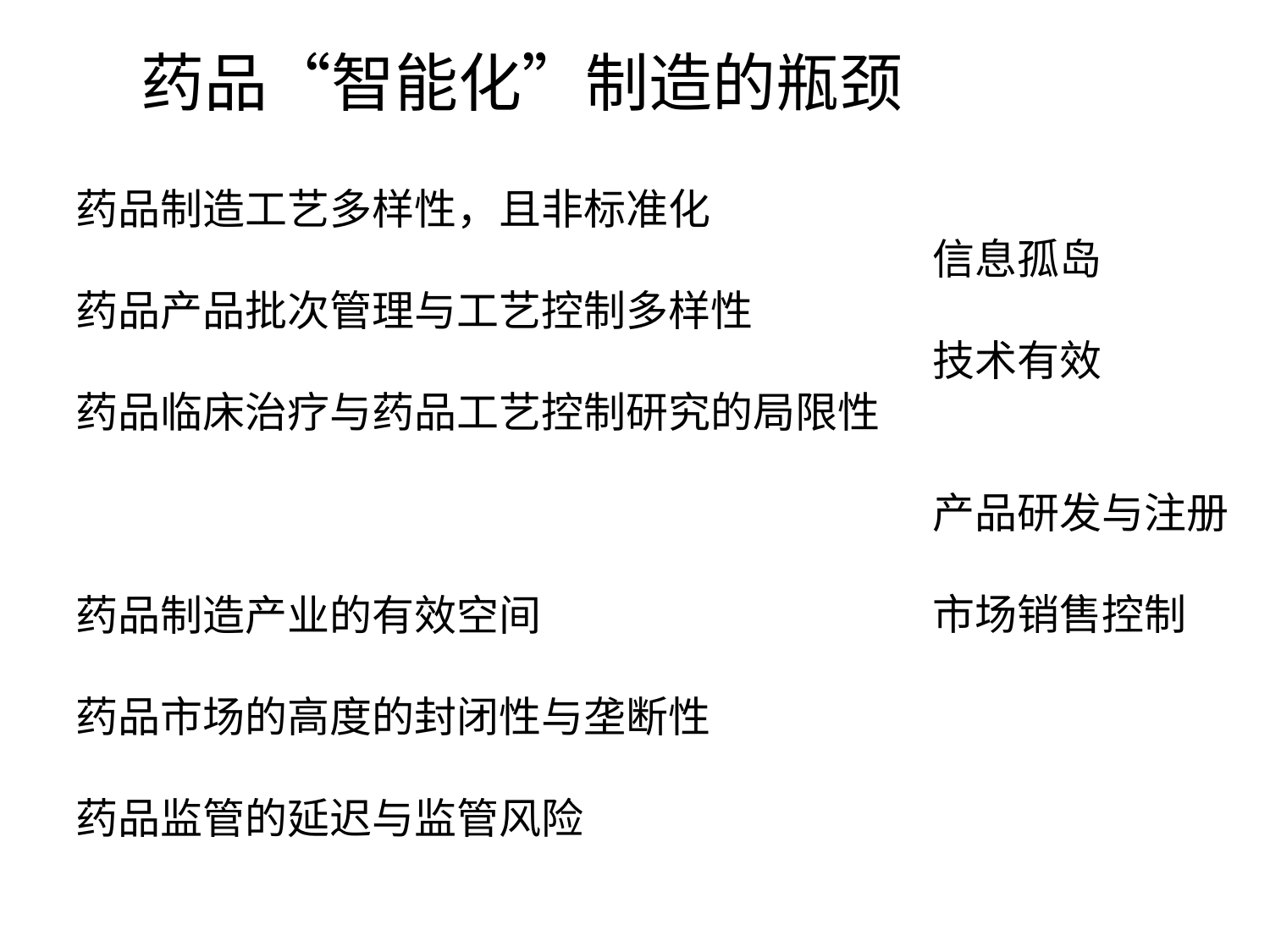

药品“智能化”制造的瓶颈
药品制造工艺多样性，且非标准化

药品产品批次管理与工艺控制多样性

药品临床治疗与药品工艺控制研究的局限性

药品制造产业的有效空间

药品市场的高度的封闭性与垄断性

药品监管的延迟与监管风险

信息孤岛

技术有效

产品研发与注册

市场销售控制